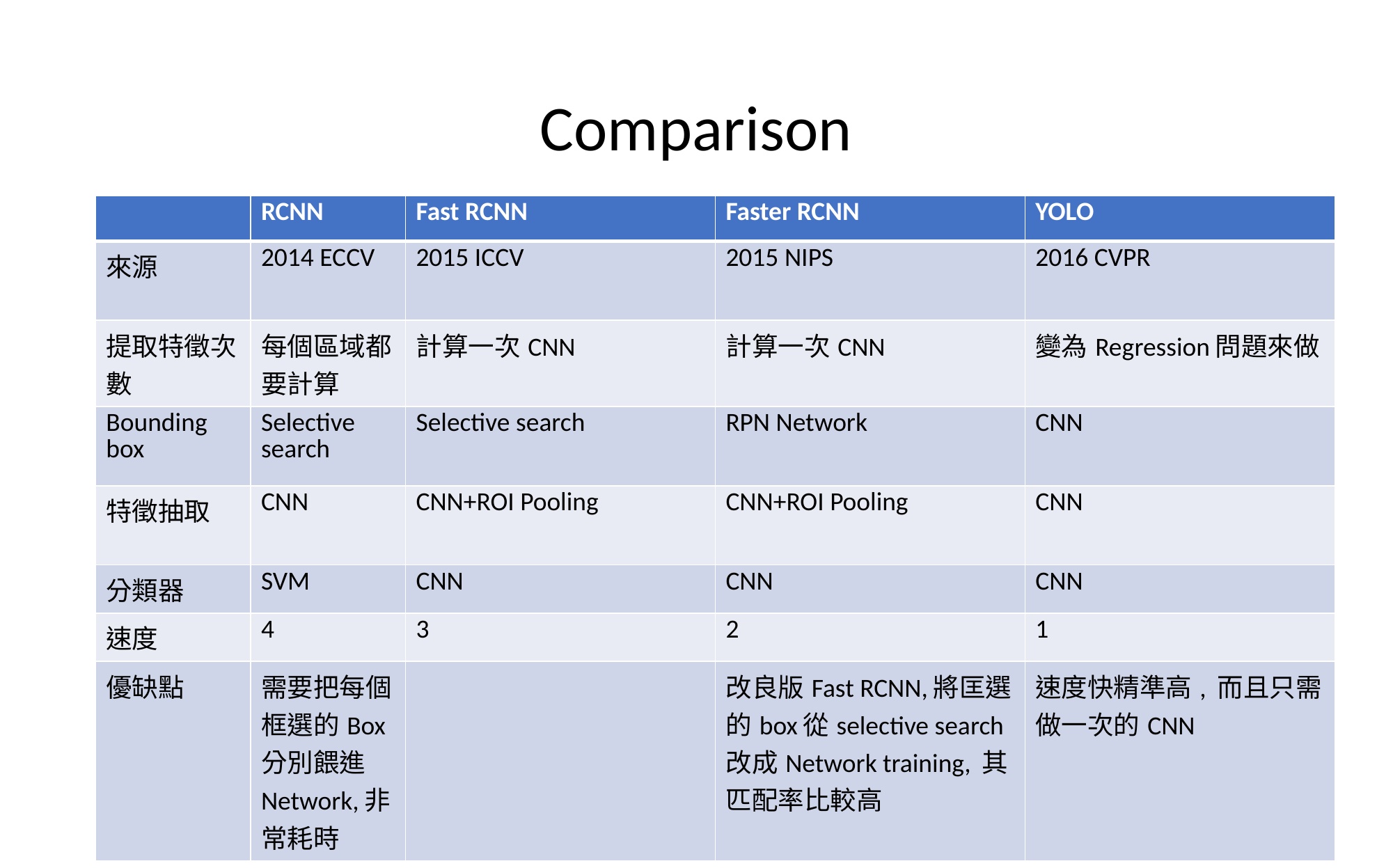

# Comparison
|  | RCNN | Fast RCNN | Faster RCNN | YOLO |
| --- | --- | --- | --- | --- |
| 來源 | 2014 ECCV | 2015 ICCV | 2015 NIPS | 2016 CVPR |
| 提取特徵次數 | 每個區域都要計算 | 計算一次CNN | 計算一次CNN | 變為Regression問題來做 |
| Bounding box | Selective search | Selective search | RPN Network | CNN |
| 特徵抽取 | CNN | CNN+ROI Pooling | CNN+ROI Pooling | CNN |
| 分類器 | SVM | CNN | CNN | CNN |
| 速度 | 4 | 3 | 2 | 1 |
| 優缺點 | 需要把每個框選的Box分別餵進Network,非常耗時 |  | 改良版Fast RCNN,將匡選的box從selective search改成Network training, 其匹配率比較高 | 速度快精準高, 而且只需做一次的CNN |